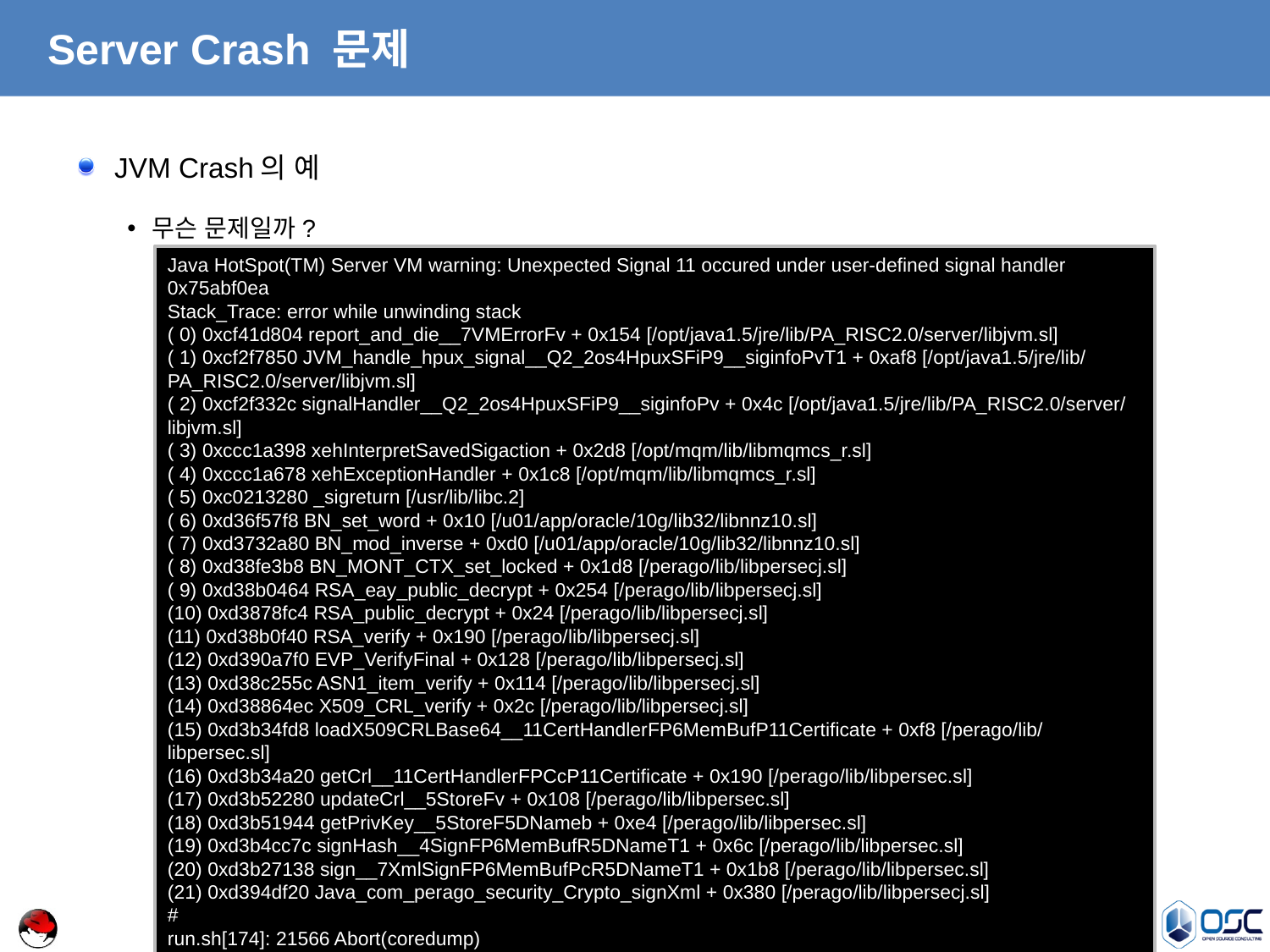

# Server Crash 문제
JVM Crash의 예
무슨 문제일까?
Java HotSpot(TM) Server VM warning: Unexpected Signal 11 occured under user-defined signal handler 0x75abf0ea
Stack_Trace: error while unwinding stack
( 0) 0xcf41d804 report_and_die__7VMErrorFv + 0x154 [/opt/java1.5/jre/lib/PA_RISC2.0/server/libjvm.sl]
( 1) 0xcf2f7850 JVM_handle_hpux_signal__Q2_2os4HpuxSFiP9__siginfoPvT1 + 0xaf8 [/opt/java1.5/jre/lib/PA_RISC2.0/server/libjvm.sl]
( 2) 0xcf2f332c signalHandler__Q2_2os4HpuxSFiP9__siginfoPv + 0x4c [/opt/java1.5/jre/lib/PA_RISC2.0/server/libjvm.sl]
( 3) 0xccc1a398 xehInterpretSavedSigaction + 0x2d8 [/opt/mqm/lib/libmqmcs_r.sl]
( 4) 0xccc1a678 xehExceptionHandler + 0x1c8 [/opt/mqm/lib/libmqmcs_r.sl]
( 5) 0xc0213280 _sigreturn [/usr/lib/libc.2]
( 6) 0xd36f57f8 BN_set_word + 0x10 [/u01/app/oracle/10g/lib32/libnnz10.sl]
( 7) 0xd3732a80 BN_mod_inverse + 0xd0 [/u01/app/oracle/10g/lib32/libnnz10.sl]
( 8) 0xd38fe3b8 BN_MONT_CTX_set_locked + 0x1d8 [/perago/lib/libpersecj.sl]
( 9) 0xd38b0464 RSA_eay_public_decrypt + 0x254 [/perago/lib/libpersecj.sl]
(10) 0xd3878fc4 RSA_public_decrypt + 0x24 [/perago/lib/libpersecj.sl]
(11) 0xd38b0f40 RSA_verify + 0x190 [/perago/lib/libpersecj.sl]
(12) 0xd390a7f0 EVP_VerifyFinal + 0x128 [/perago/lib/libpersecj.sl]
(13) 0xd38c255c ASN1_item_verify + 0x114 [/perago/lib/libpersecj.sl]
(14) 0xd38864ec X509_CRL_verify + 0x2c [/perago/lib/libpersecj.sl]
(15) 0xd3b34fd8 loadX509CRLBase64__11CertHandlerFP6MemBufP11Certificate + 0xf8 [/perago/lib/libpersec.sl]
(16) 0xd3b34a20 getCrl__11CertHandlerFPCcP11Certificate + 0x190 [/perago/lib/libpersec.sl]
(17) 0xd3b52280 updateCrl__5StoreFv + 0x108 [/perago/lib/libpersec.sl]
(18) 0xd3b51944 getPrivKey__5StoreF5DNameb + 0xe4 [/perago/lib/libpersec.sl]
(19) 0xd3b4cc7c signHash__4SignFP6MemBufR5DNameT1 + 0x6c [/perago/lib/libpersec.sl]
(20) 0xd3b27138 sign__7XmlSignFP6MemBufPcR5DNameT1 + 0x1b8 [/perago/lib/libpersec.sl]
(21) 0xd394df20 Java_com_perago_security_Crypto_signXml + 0x380 [/perago/lib/libpersecj.sl]
#
run.sh[174]: 21566 Abort(coredump)